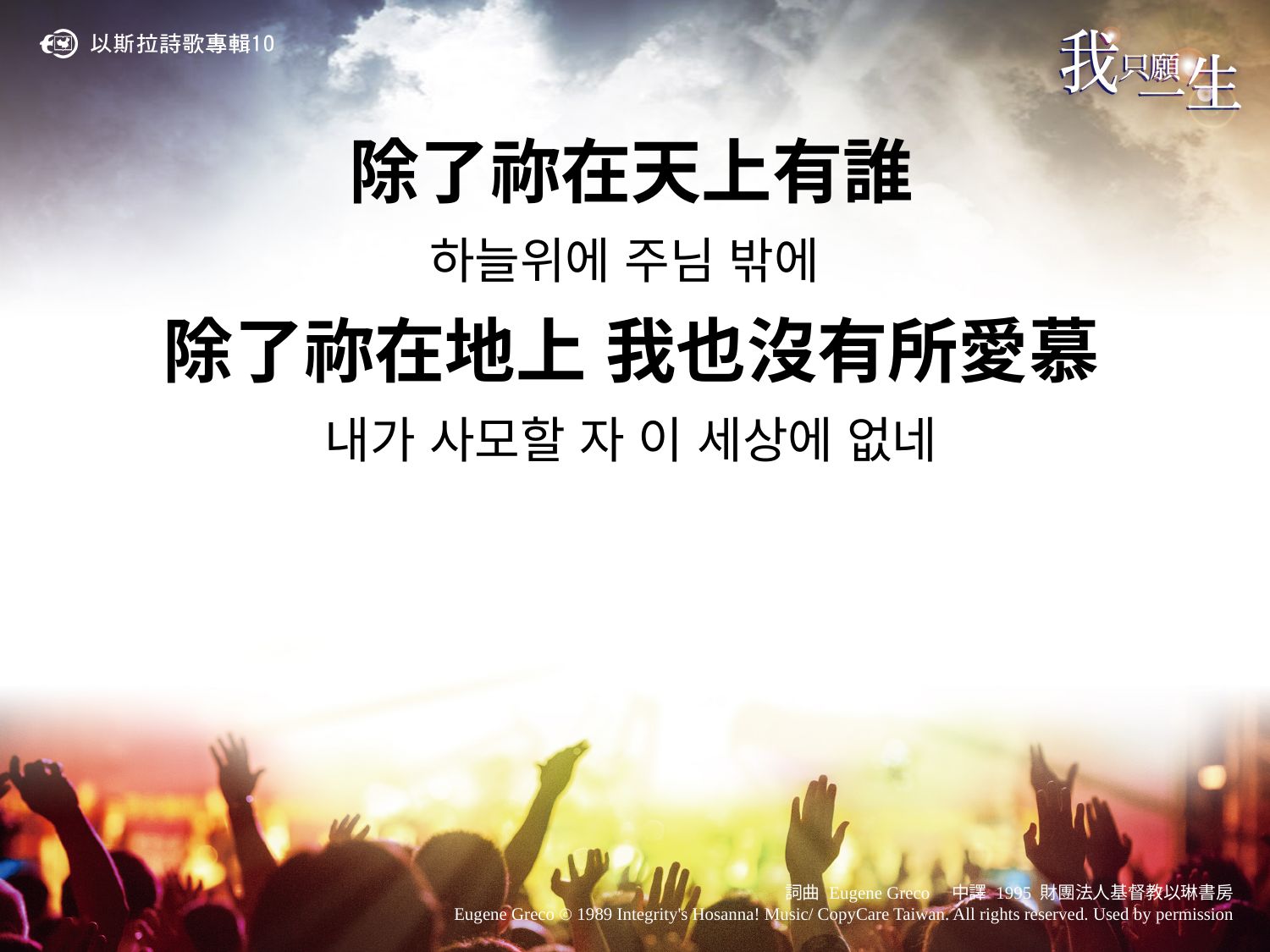

除了祢在天上有誰
하늘위에 주님 밖에
除了祢在地上 我也沒有所愛慕
내가 사모할 자 이 세상에 없네
詞曲 Eugene Greco    中譯 1995 財團法人基督教以琳書房
Eugene Greco ⓒ 1989 Integrity's Hosanna! Music/ CopyCare Taiwan. All rights reserved. Used by permission